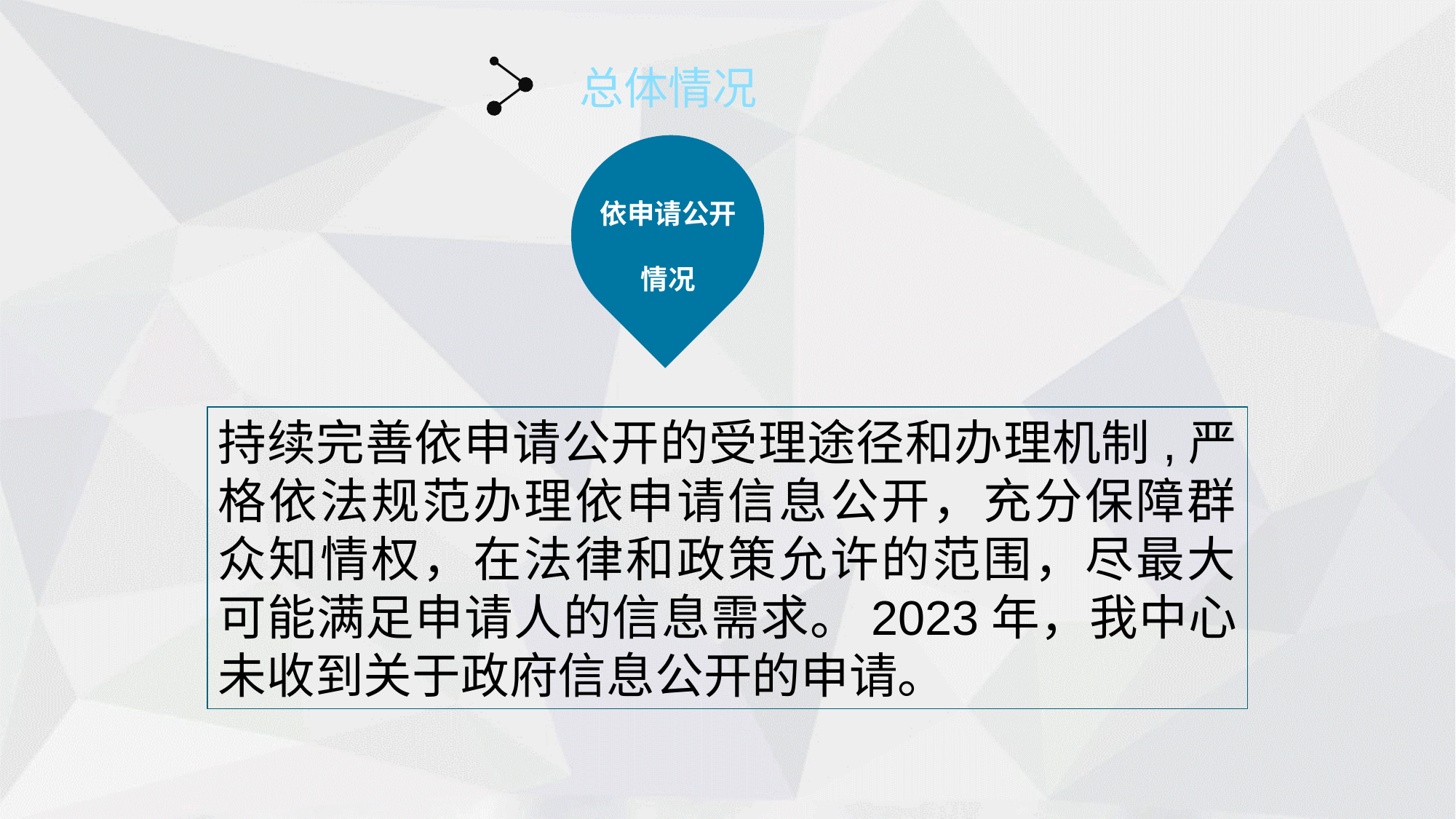

总体情况

依申请公开

情况
持续完善依申请公开的受理途径和办理机制,严格依法规范办理依申请信息公开，充分保障群众知情权，在法律和政策允许的范围，尽最大可能满足申请人的信息需求。2023年，我中心未收到关于政府信息公开的申请。